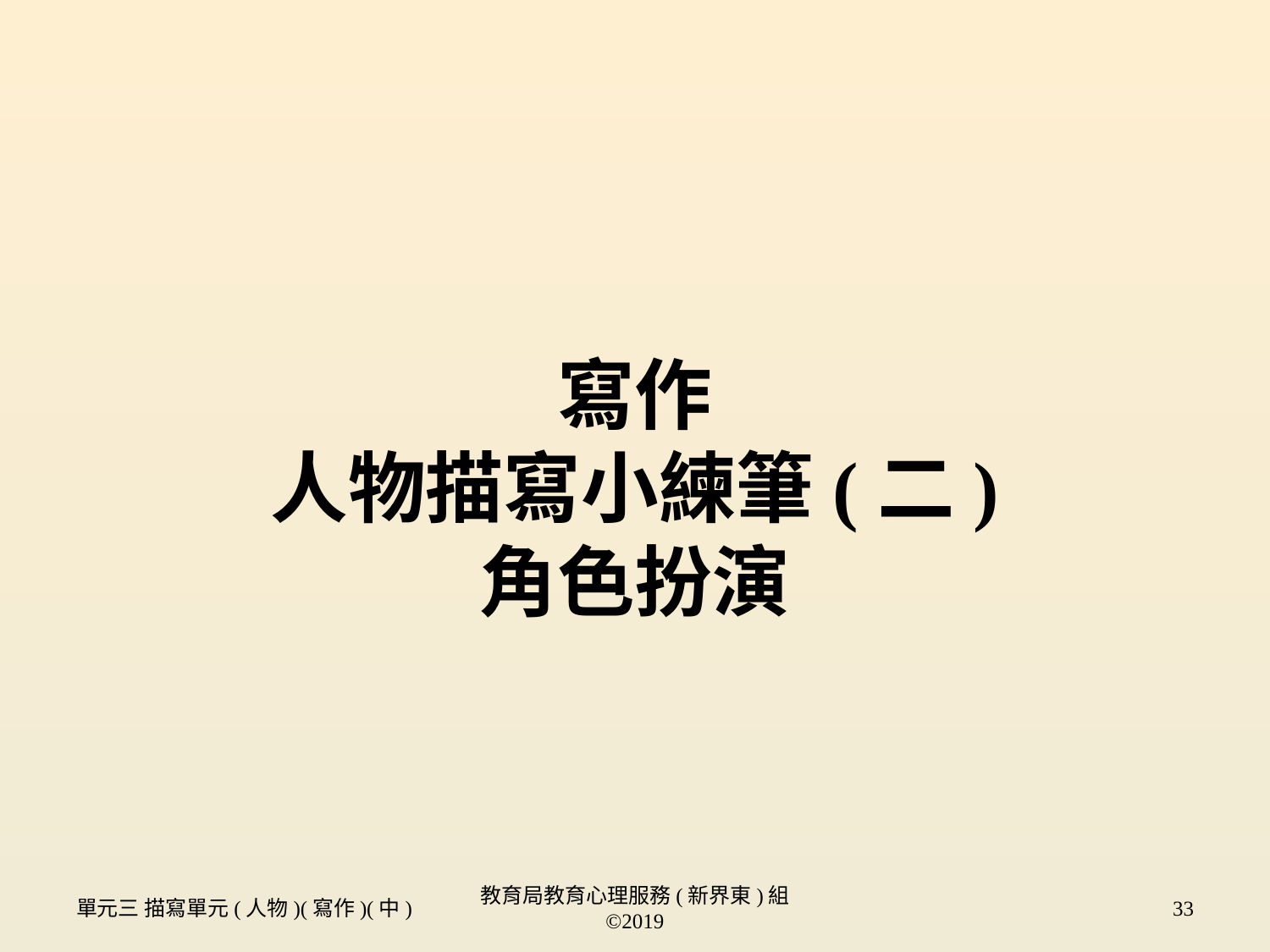

# 寫作 人物描寫小練筆(二) 角色扮演
單元三 描寫單元(人物)(寫作)(中)
教育局教育心理服務(新界東)組 ©2019
33